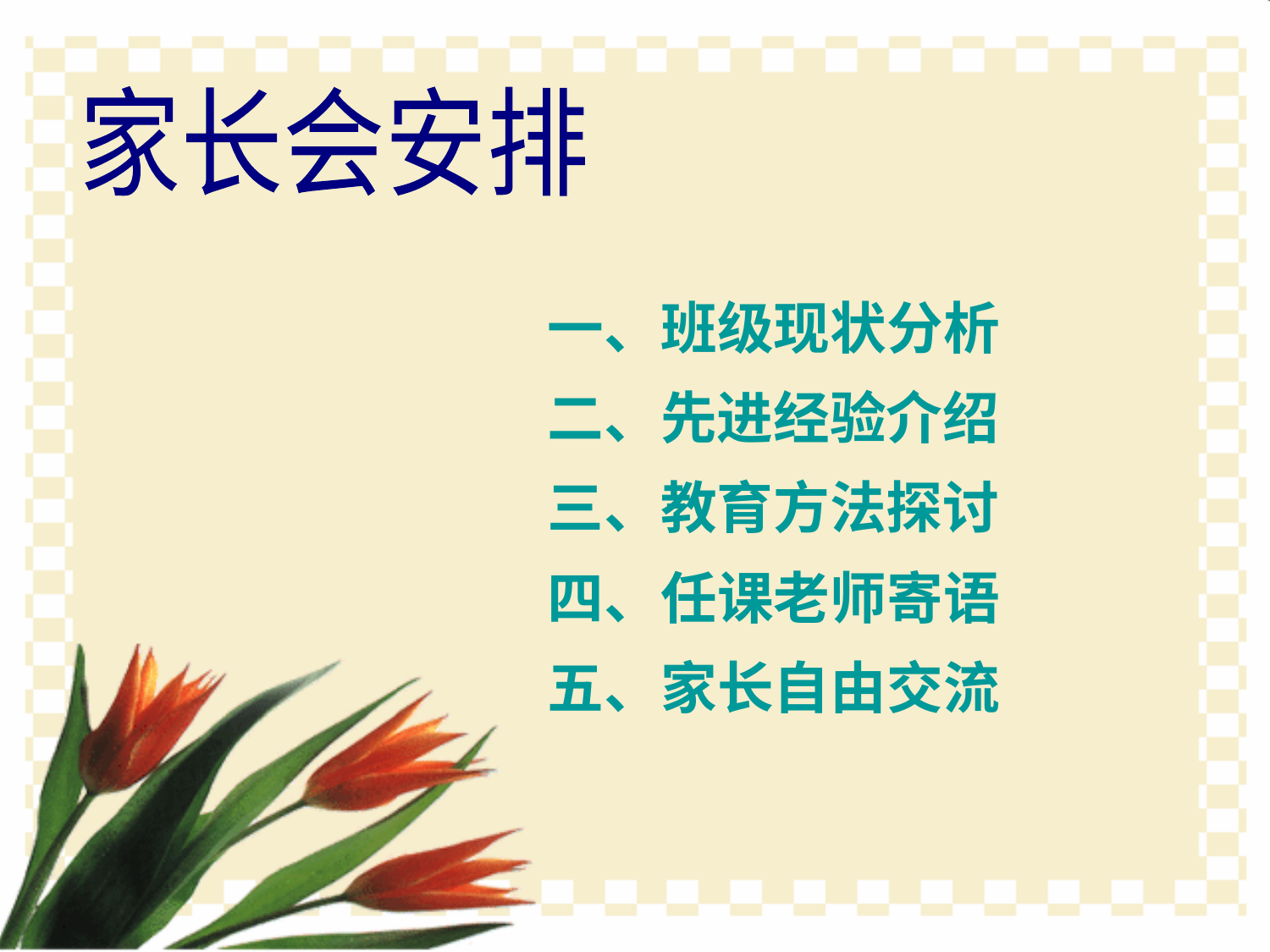

家长会安排
一、班级现状分析
二、先进经验介绍
三、教育方法探讨
四、任课老师寄语
五、家长自由交流